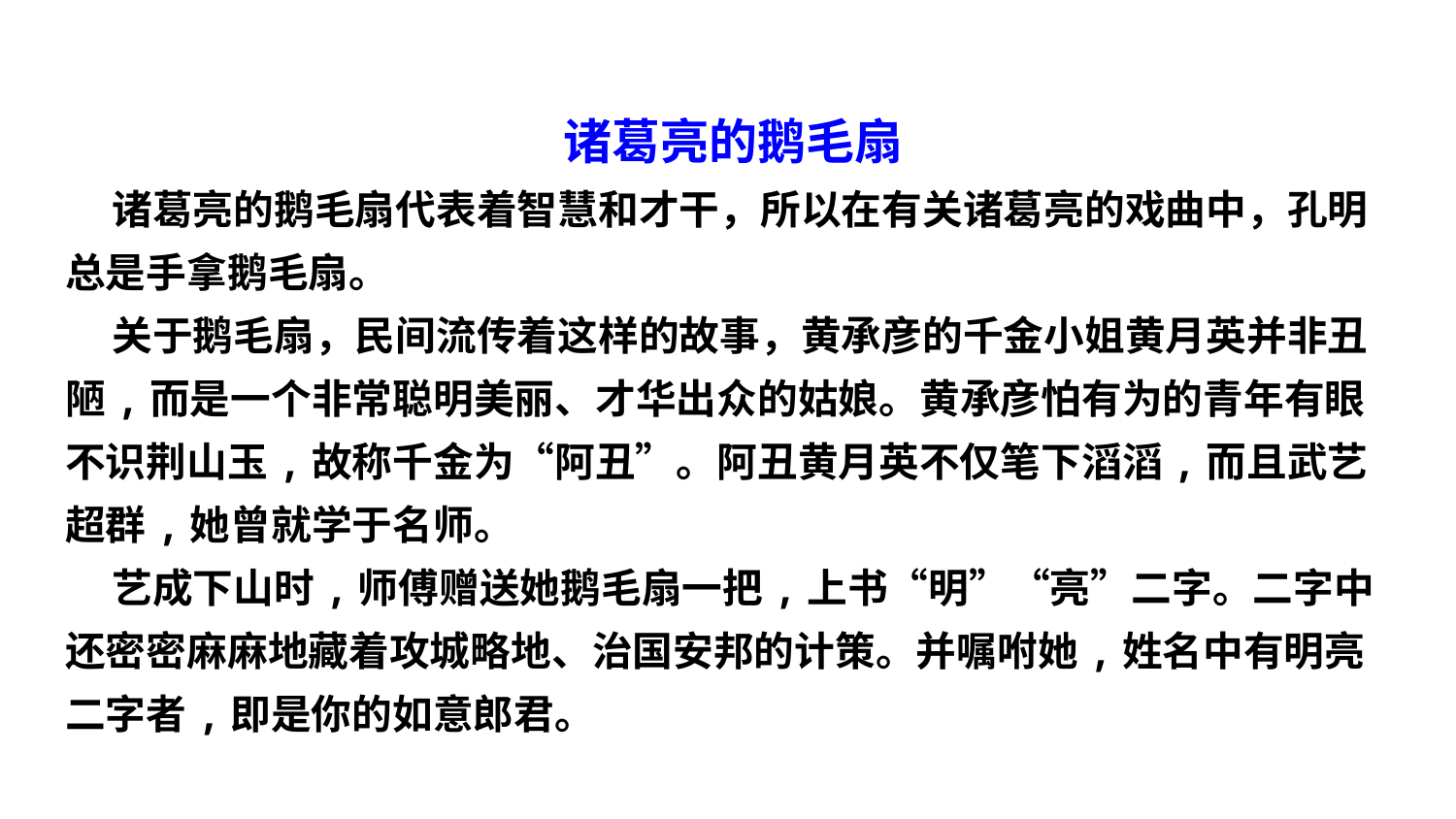

诸葛亮的鹅毛扇
    诸葛亮的鹅毛扇代表着智慧和才干，所以在有关诸葛亮的戏曲中，孔明总是手拿鹅毛扇。
    关于鹅毛扇，民间流传着这样的故事，黄承彦的千金小姐黄月英并非丑陋,而是一个非常聪明美丽、才华出众的姑娘。黄承彦怕有为的青年有眼不识荆山玉,故称千金为“阿丑”。阿丑黄月英不仅笔下滔滔,而且武艺超群,她曾就学于名师。
    艺成下山时,师傅赠送她鹅毛扇一把,上书“明”“亮”二字。二字中还密密麻麻地藏着攻城略地、治国安邦的计策。并嘱咐她,姓名中有明亮二字者,即是你的如意郎君。